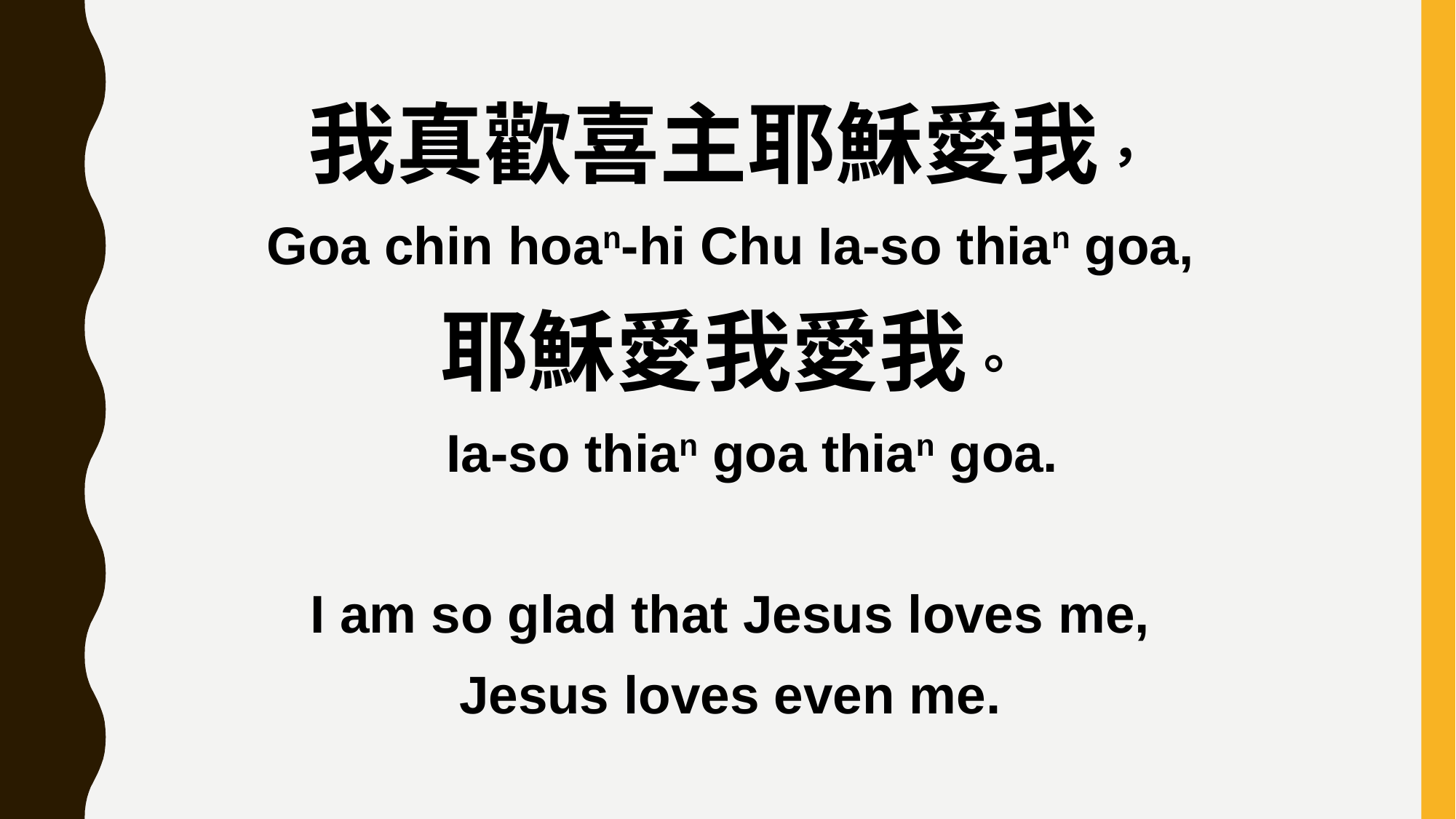

我真歡喜主耶穌愛我，
Goa chin hoan-hi Chu Ia-so thian goa,
耶穌愛我愛我。
   Ia-so thian goa thian goa.

I am so glad that Jesus loves me,
Jesus loves even me.